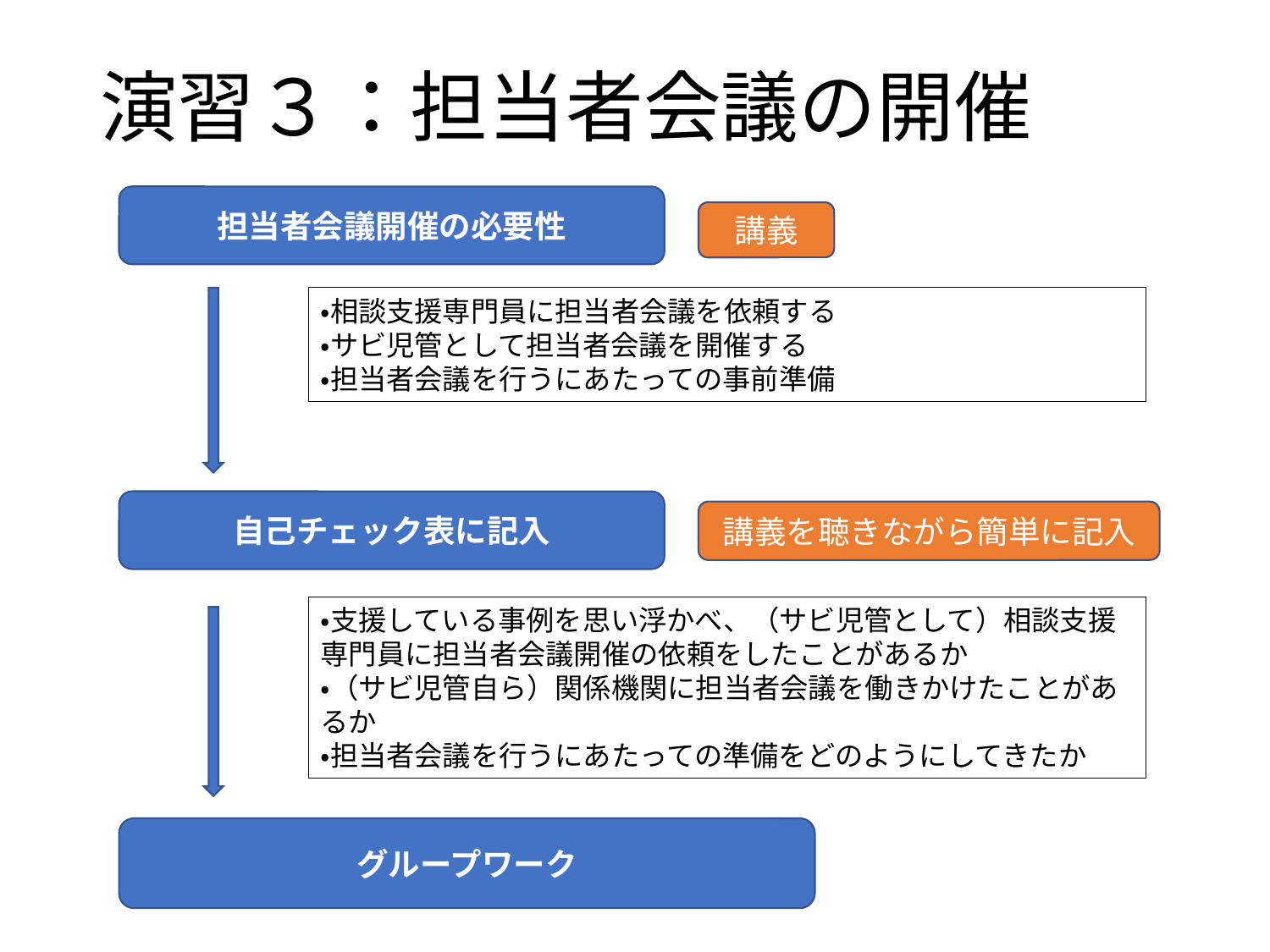

# 演習３：担当者会議の開催
担当者会議開催の必要性
講義

・相談支援専門員に担当者会議を依頼する
・サビ児管として担当者会議を開催する
・担当者会議を行うにあたっての事前準備
自己チェック表に記入
講義を聴きながら簡単に記入
・支援している事例を思い浮かべ、（サビ児管として）相談支援専門員に担当者会議開催の依頼をしたことがあるか
・（サビ児管自ら）関係機関に担当者会議を働きかけたことがあるか
・担当者会議を行うにあたっての準備をどのようにしてきたか

グループワーク